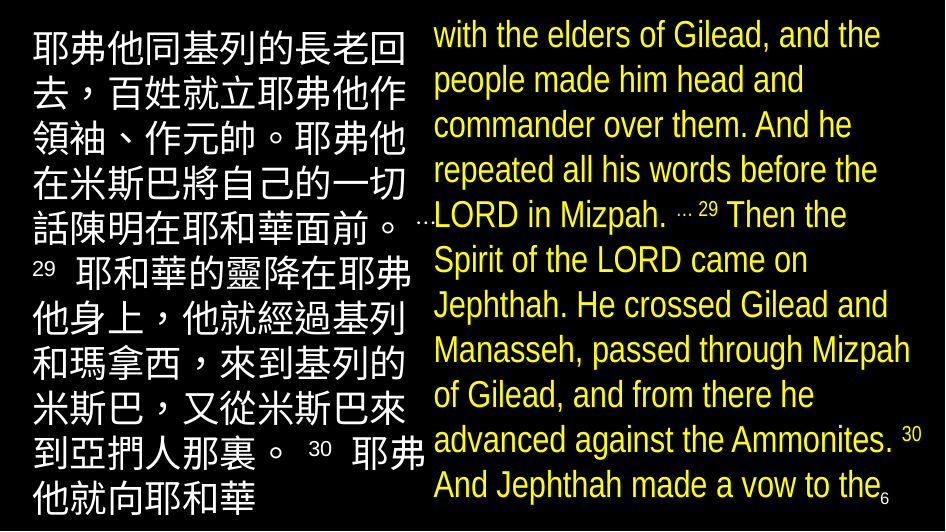

with the elders of Gilead, and the people made him head and commander over them. And he repeated all his words before the Lord in Mizpah. … 29 Then the Spirit of the Lord came on Jephthah. He crossed Gilead and Manasseh, passed through Mizpah of Gilead, and from there he advanced against the Ammonites. 30 And Jephthah made a vow to the

耶弗他同基列的長老回去，百姓就立耶弗他作領袖、作元帥。耶弗他在米斯巴將自己的一切話陳明在耶和華面前。 … 29 耶和華的靈降在耶弗他身上，他就經過基列和瑪拿西，來到基列的米斯巴，又從米斯巴來到亞捫人那裏。 30 耶弗他就向耶和華
6